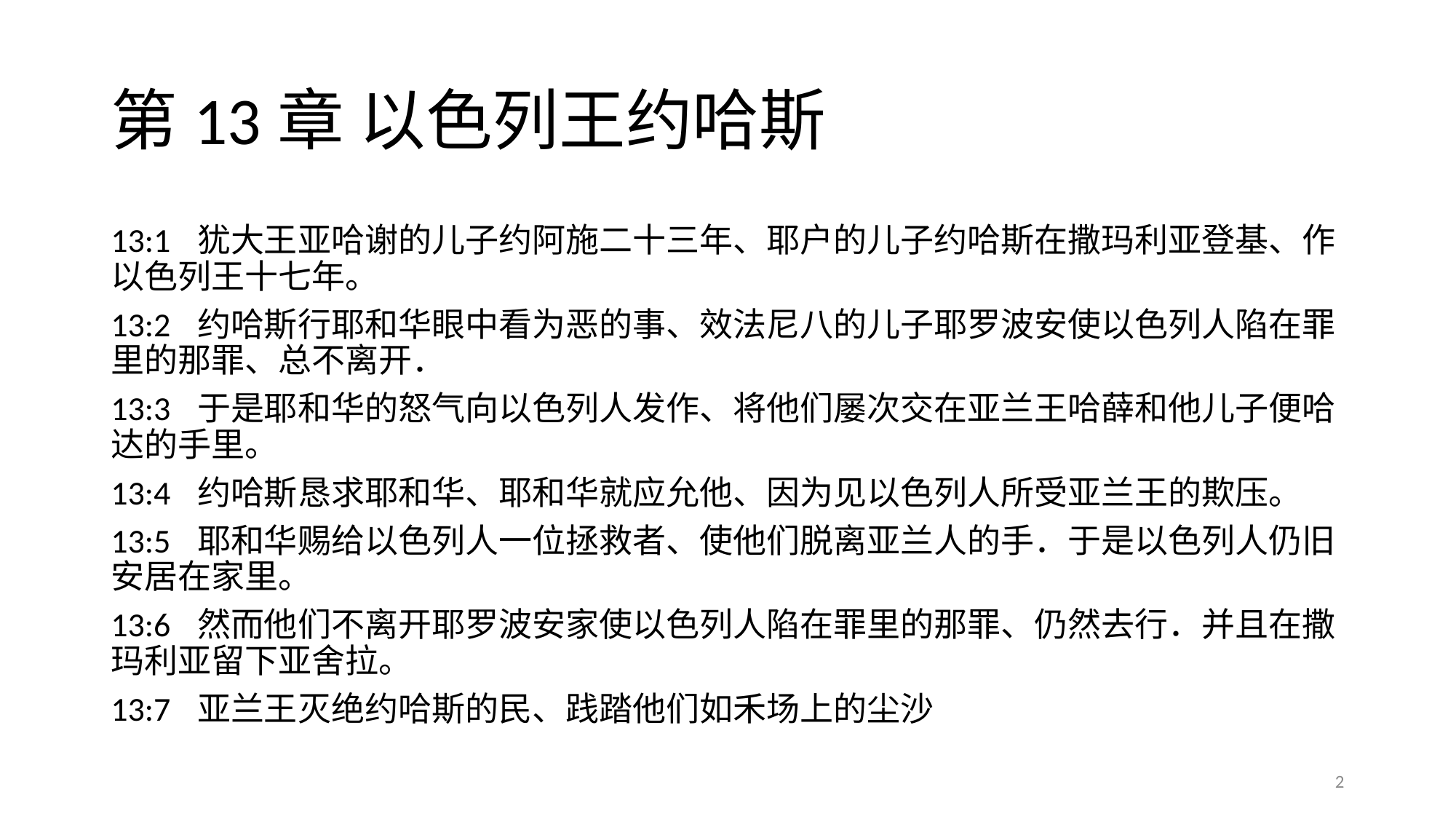

# 第13章 以色列王约哈斯
13:1	犹大王亚哈谢的儿子约阿施二十三年、耶户的儿子约哈斯在撒玛利亚登基、作以色列王十七年。
13:2	约哈斯行耶和华眼中看为恶的事、效法尼八的儿子耶罗波安使以色列人陷在罪里的那罪、总不离开．
13:3	于是耶和华的怒气向以色列人发作、将他们屡次交在亚兰王哈薛和他儿子便哈达的手里。
13:4	约哈斯恳求耶和华、耶和华就应允他、因为见以色列人所受亚兰王的欺压。
13:5	耶和华赐给以色列人一位拯救者、使他们脱离亚兰人的手．于是以色列人仍旧安居在家里。
13:6	然而他们不离开耶罗波安家使以色列人陷在罪里的那罪、仍然去行．并且在撒玛利亚留下亚舍拉。
13:7	亚兰王灭绝约哈斯的民、践踏他们如禾场上的尘沙
2